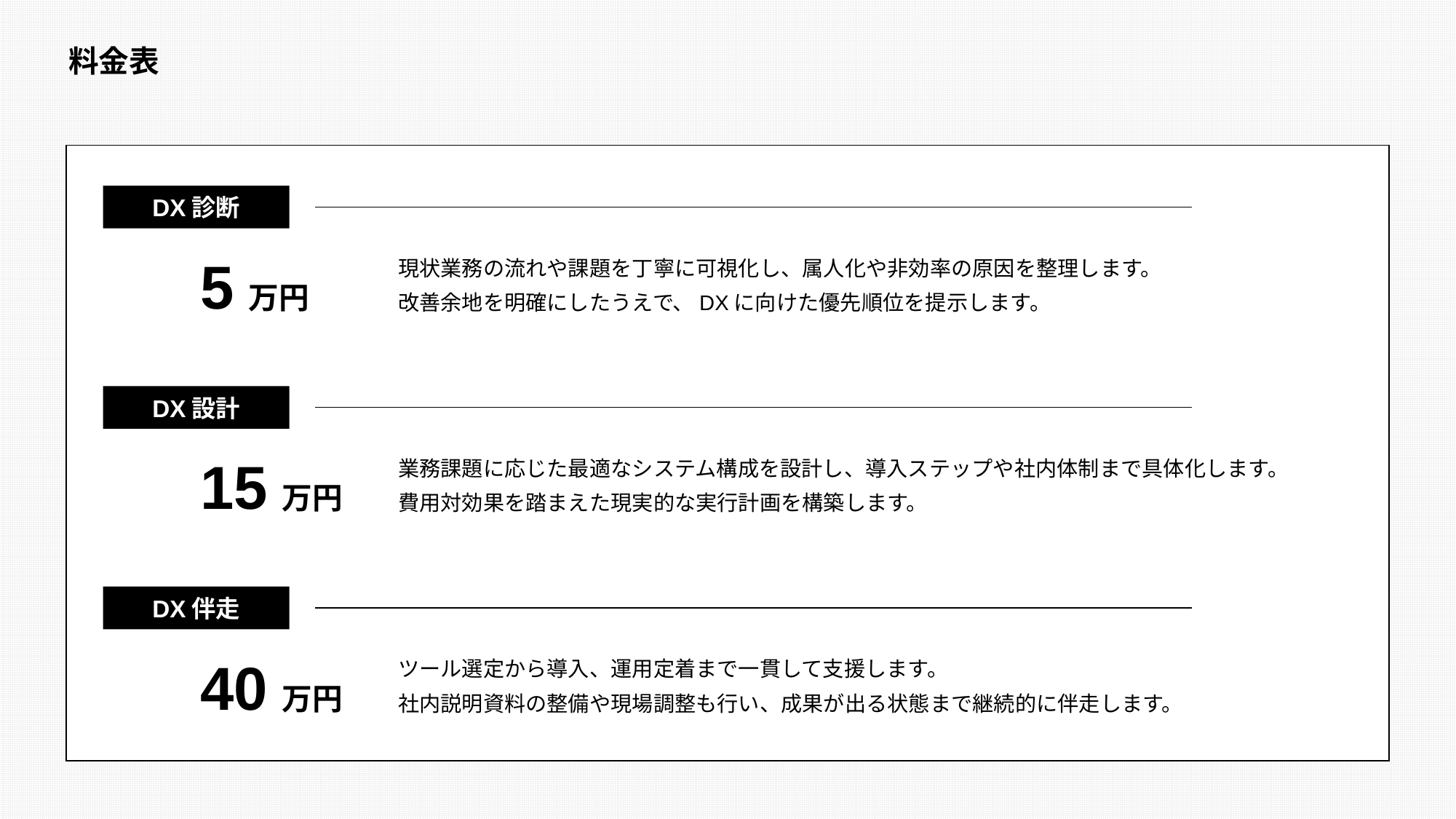

料金表

DX診断
5万円
現状業務の流れや課題を丁寧に可視化し、属人化や非効率の原因を整理します。
改善余地を明確にしたうえで、DXに向けた優先順位を提示します。
DX設計
15万円
業務課題に応じた最適なシステム構成を設計し、導入ステップや社内体制まで具体化します。
費用対効果を踏まえた現実的な実行計画を構築します。
DX伴走
40万円
ツール選定から導入、運用定着まで一貫して支援します。
社内説明資料の整備や現場調整も行い、成果が出る状態まで継続的に伴走します。